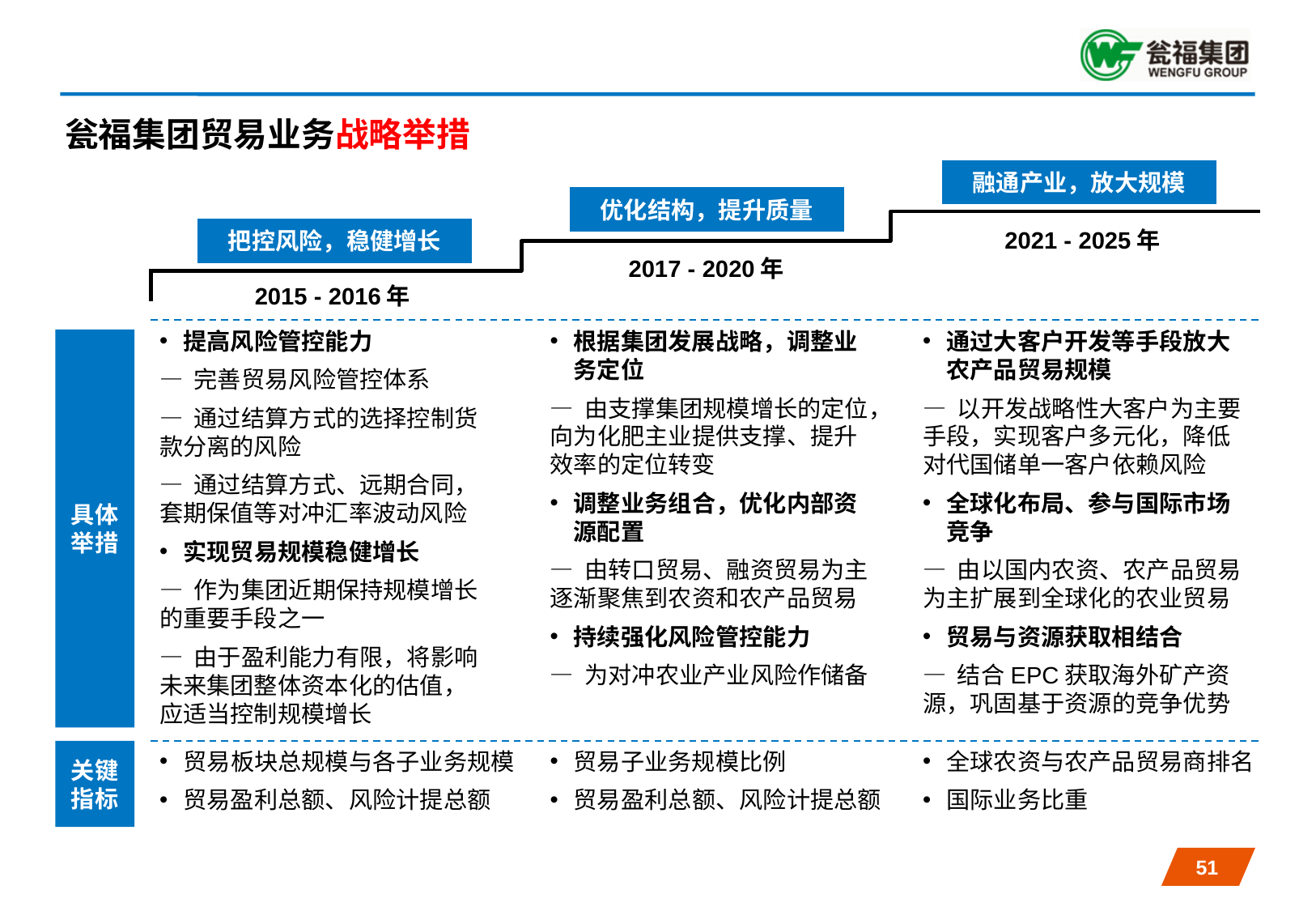

瓮福集团贸易业务战略举措
融通产业，放大规模
优化结构，提升质量
把控风险，稳健增长
2021 - 2025年
2017 - 2020年
2015 - 2016年
提高风险管控能力
— 完善贸易风险管控体系
— 通过结算方式的选择控制货款分离的风险
— 通过结算方式、远期合同，套期保值等对冲汇率波动风险
实现贸易规模稳健增长
— 作为集团近期保持规模增长的重要手段之一
— 由于盈利能力有限，将影响未来集团整体资本化的估值，应适当控制规模增长
根据集团发展战略，调整业务定位
— 由支撑集团规模增长的定位，向为化肥主业提供支撑、提升效率的定位转变
调整业务组合，优化内部资源配置
— 由转口贸易、融资贸易为主逐渐聚焦到农资和农产品贸易
持续强化风险管控能力
— 为对冲农业产业风险作储备
通过大客户开发等手段放大农产品贸易规模
— 以开发战略性大客户为主要手段，实现客户多元化，降低对代国储单一客户依赖风险
全球化布局、参与国际市场竞争
— 由以国内农资、农产品贸易为主扩展到全球化的农业贸易
贸易与资源获取相结合
— 结合EPC获取海外矿产资源，巩固基于资源的竞争优势
具体
举措
关键
指标
贸易板块总规模与各子业务规模
贸易盈利总额、风险计提总额
贸易子业务规模比例
贸易盈利总额、风险计提总额
全球农资与农产品贸易商排名
国际业务比重